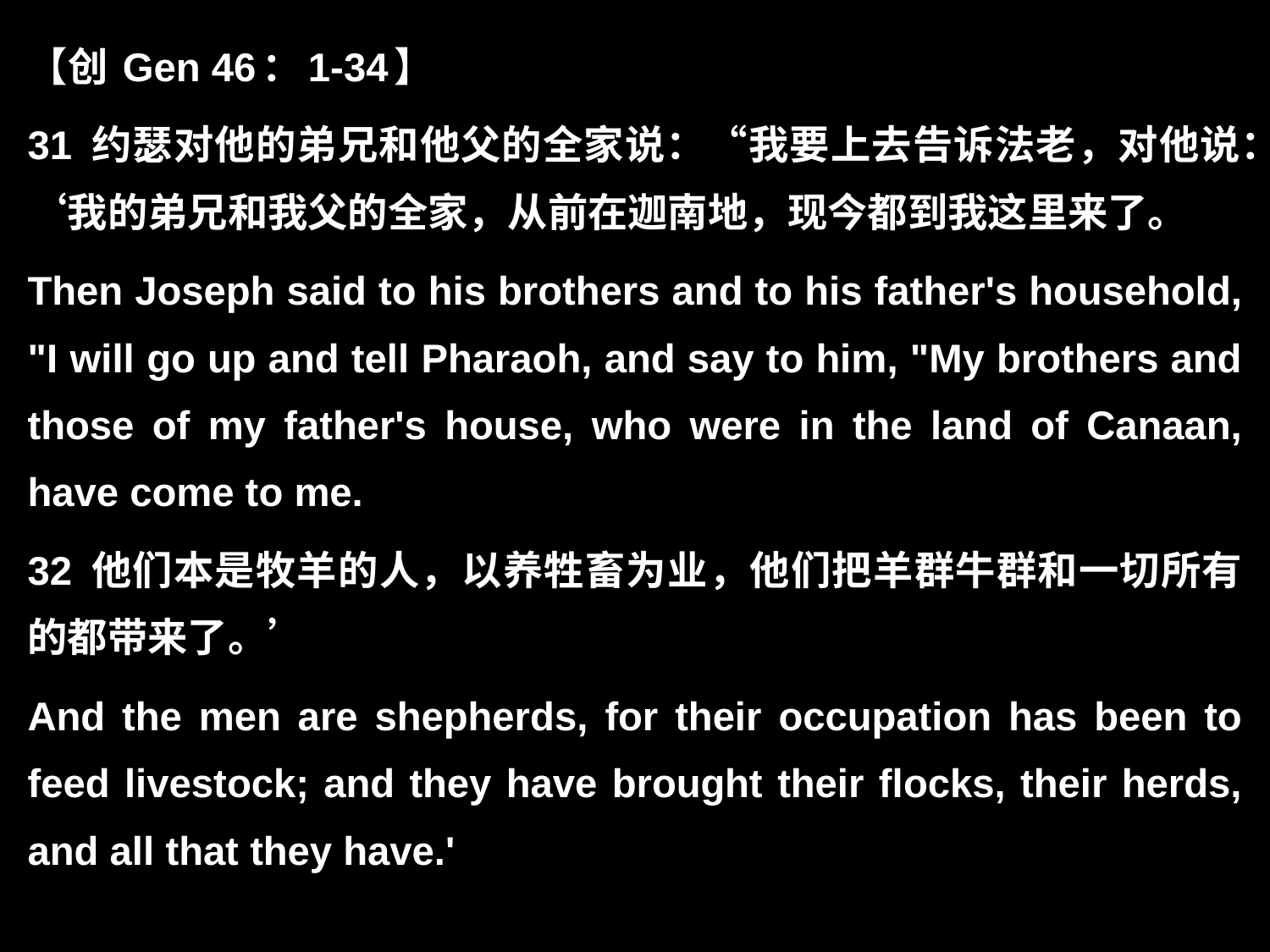

【创 Gen 46：1-34】
31 约瑟对他的弟兄和他父的全家说：“我要上去告诉法老，对他说：‘我的弟兄和我父的全家，从前在迦南地，现今都到我这里来了。
Then Joseph said to his brothers and to his father's household, "I will go up and tell Pharaoh, and say to him, "My brothers and those of my father's house, who were in the land of Canaan, have come to me.
32 他们本是牧羊的人，以养牲畜为业，他们把羊群牛群和一切所有的都带来了。’
And the men are shepherds, for their occupation has been to feed livestock; and they have brought their flocks, their herds, and all that they have.'